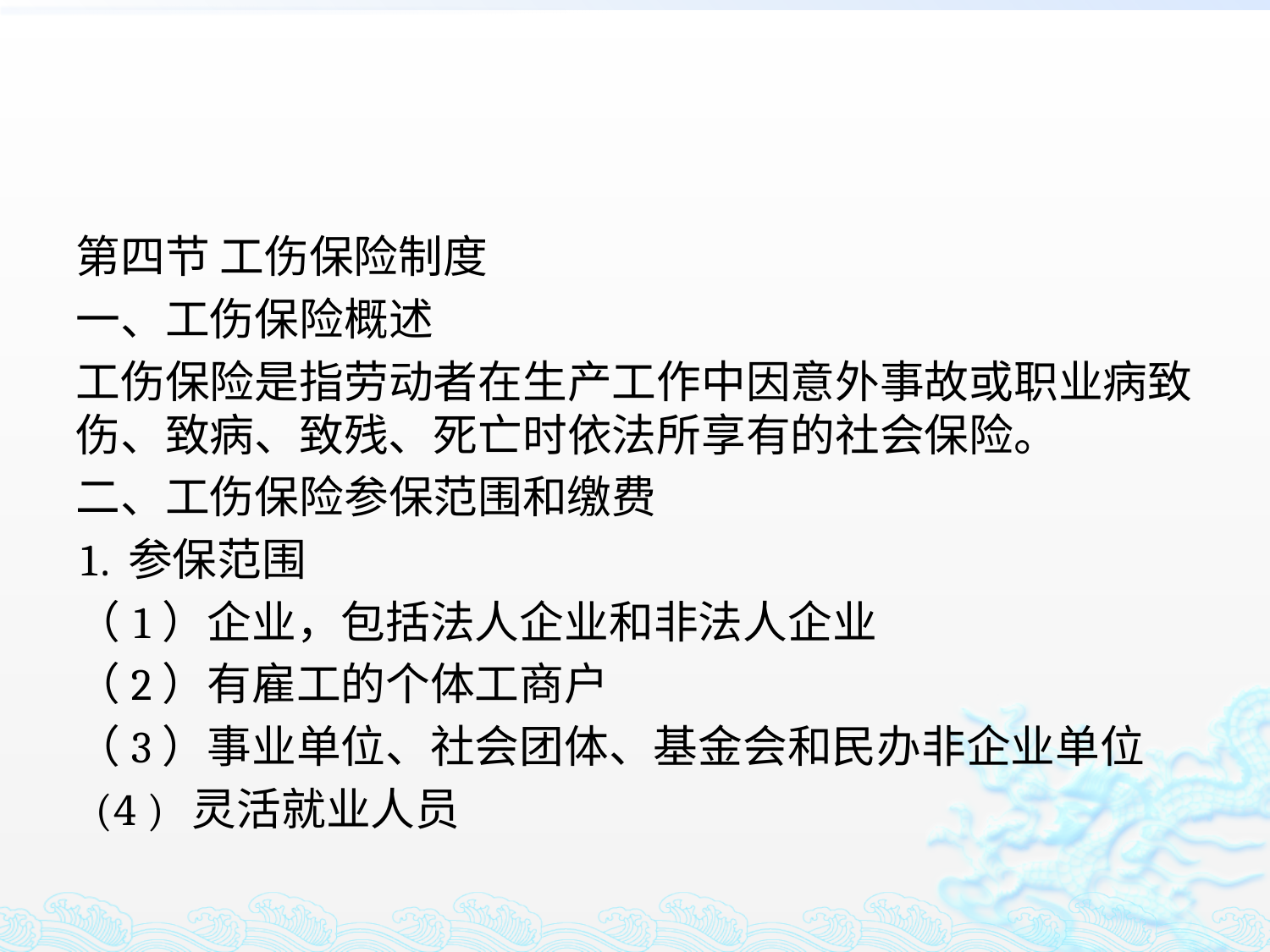

#
第四节 工伤保险制度
一、工伤保险概述
工伤保险是指劳动者在生产工作中因意外事故或职业病致伤、致病、致残、死亡时依法所享有的社会保险。
二、工伤保险参保范围和缴费
1. 参保范围
（1）企业，包括法人企业和非法人企业
（2）有雇工的个体工商户
（3）事业单位、社会团体、基金会和民办非企业单位
  (4 )  灵活就业人员